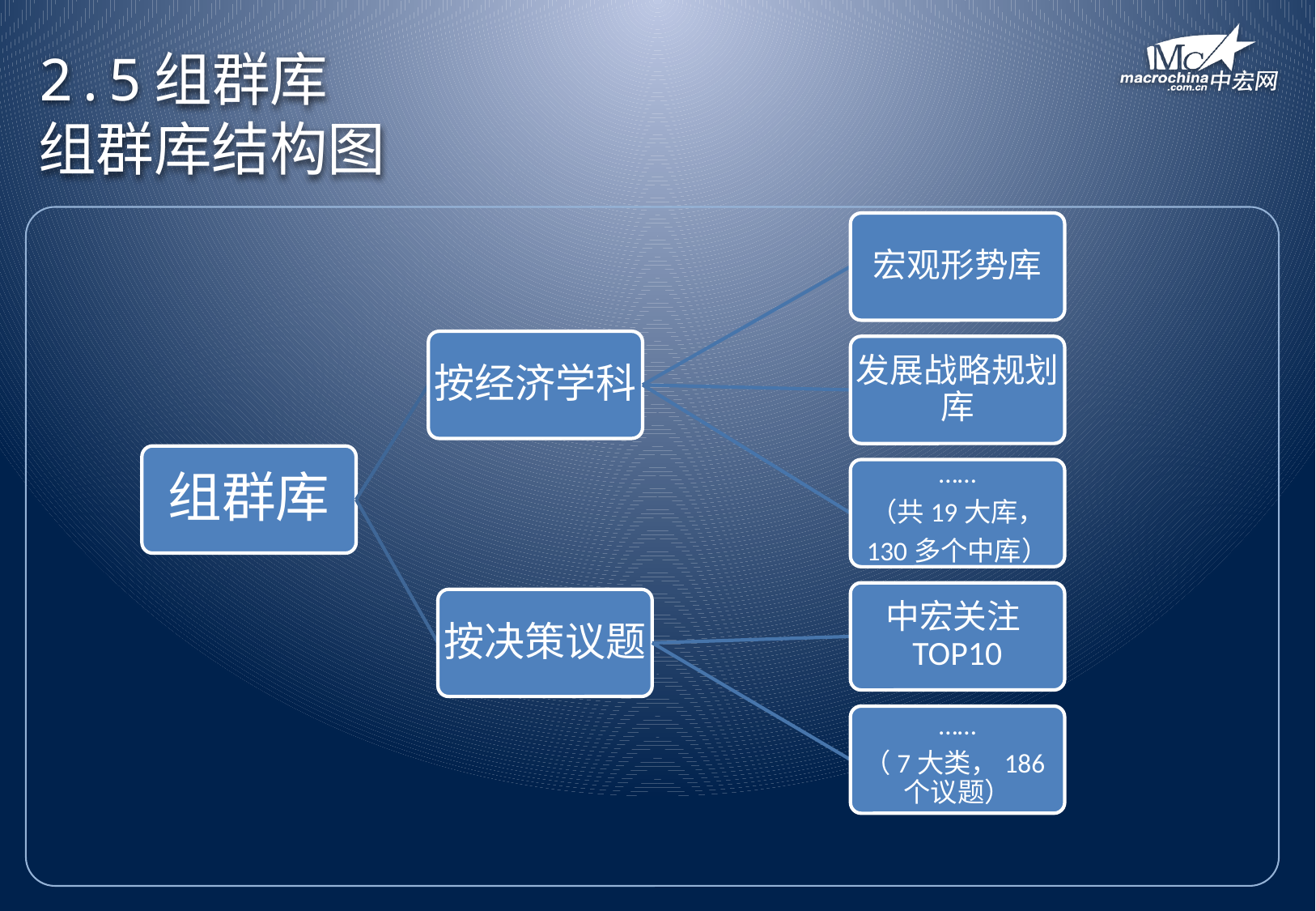

# 2.5组群库 组群库结构图
组群库

按经济学科

宏观形势库

发展战略规划库

……
（共19大库，
130多个中库）

按决策议题

中宏关注TOP10

……
（7大类，186个议题）